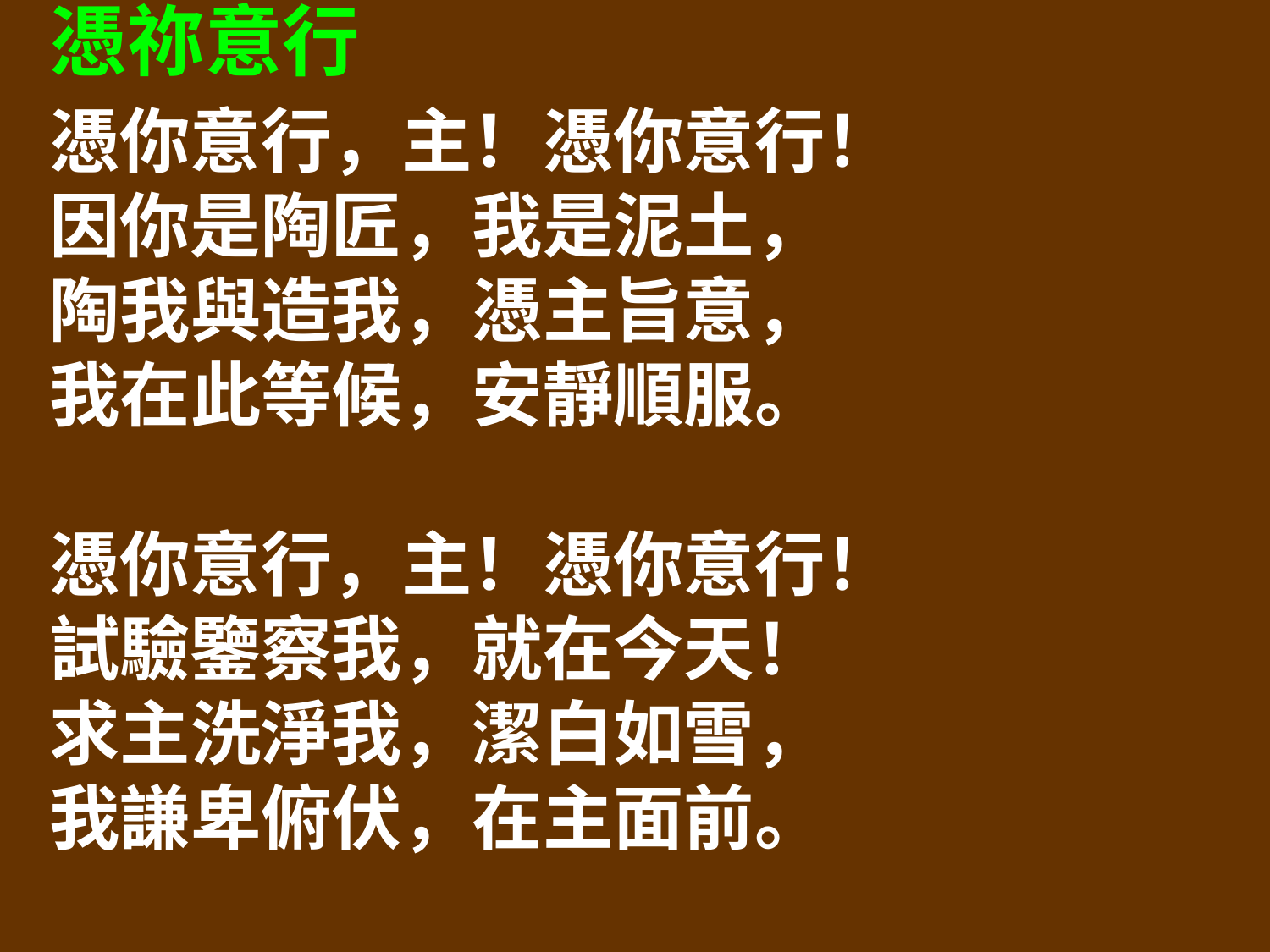

憑祢意行
憑你意行，主！憑你意行！
因你是陶匠，我是泥土，
陶我與造我，憑主旨意，
我在此等候，安靜順服。

憑你意行，主！憑你意行！
試驗鑒察我，就在今天！
求主洗淨我，潔白如雪，
我謙卑俯伏，在主面前。